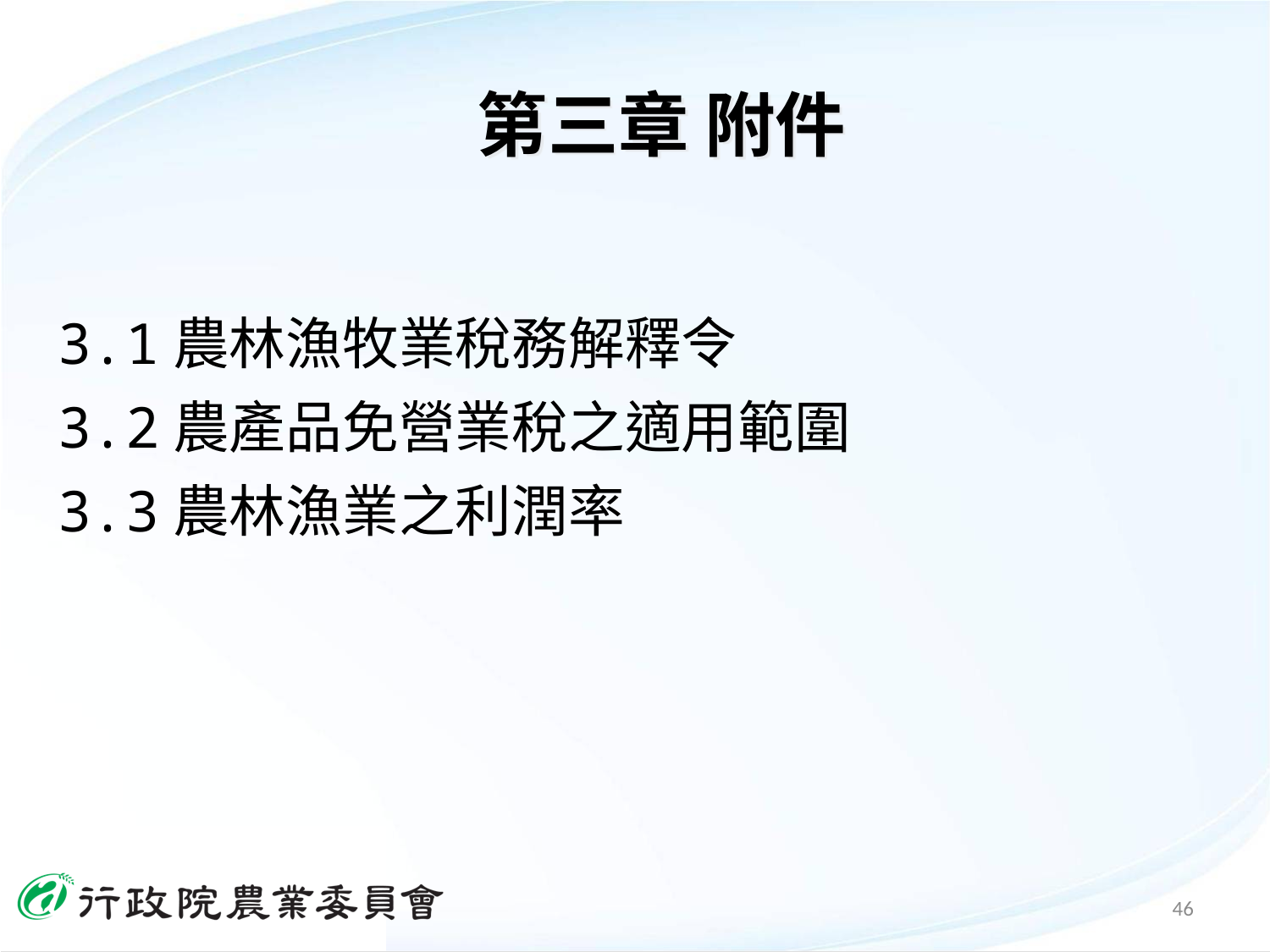

第三章 附件
3.1農林漁牧業稅務解釋令
3.2農產品免營業稅之適用範圍
3.3農林漁業之利潤率

46